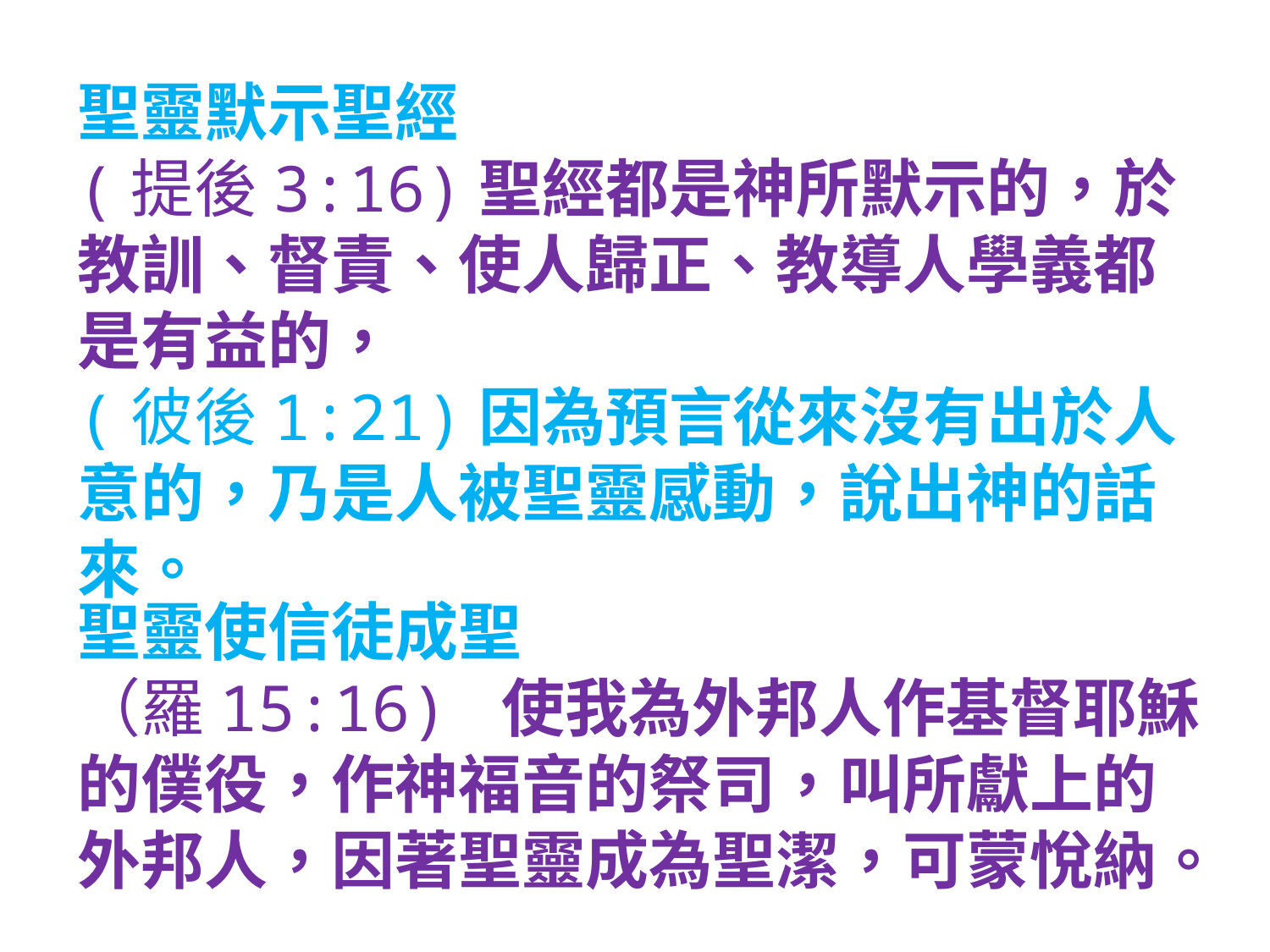

聖靈默示聖經
(提後3:16)聖經都是神所默示的，於教訓、督責、使人歸正、教導人學義都是有益的，
(彼後1:21)因為預言從來沒有出於人意的，乃是人被聖靈感動，說出神的話來。
聖靈使信徒成聖
（羅15:16) 使我為外邦人作基督耶穌的僕役，作神福音的祭司，叫所獻上的外邦人，因著聖靈成為聖潔，可蒙悅納。